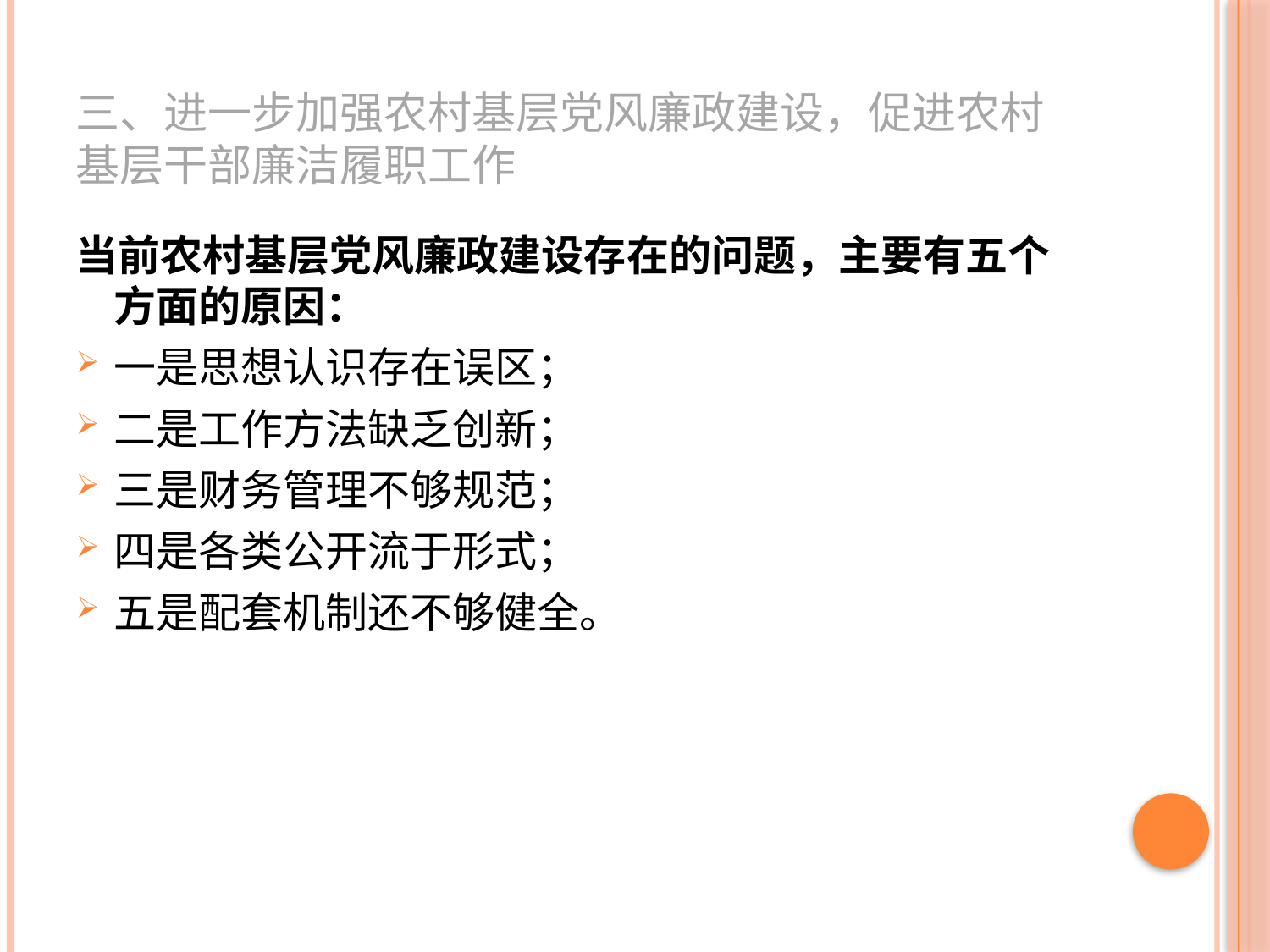

# 三、进一步加强农村基层党风廉政建设，促进农村基层干部廉洁履职工作
当前农村基层党风廉政建设存在的问题，主要有五个方面的原因：
一是思想认识存在误区；
二是工作方法缺乏创新；
三是财务管理不够规范；
四是各类公开流于形式；
五是配套机制还不够健全。